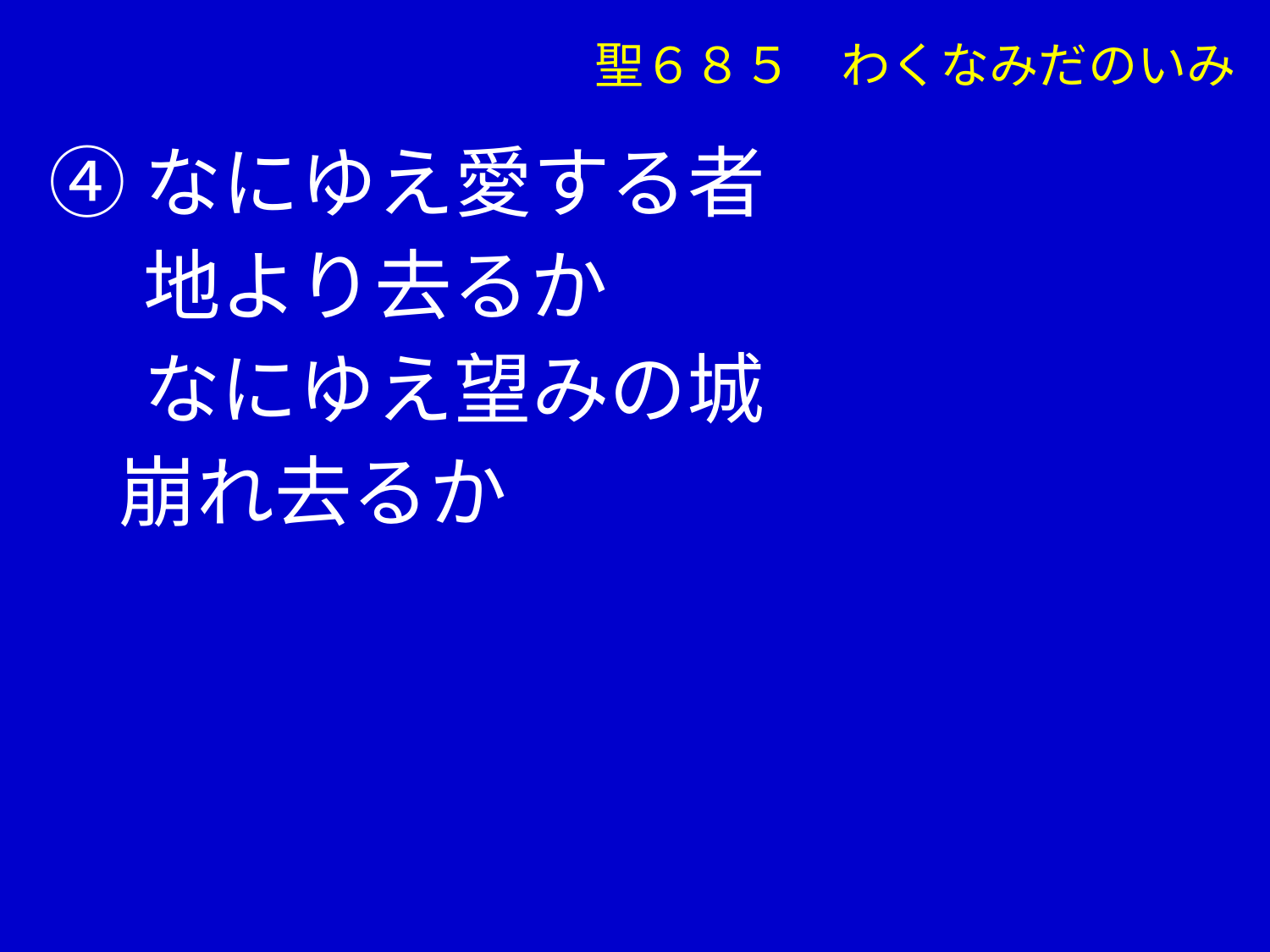

聖６８５　わくなみだのいみ
④なにゆえ愛する者
　 地より去るか
　 なにゆえ望みの城
   崩れ去るか